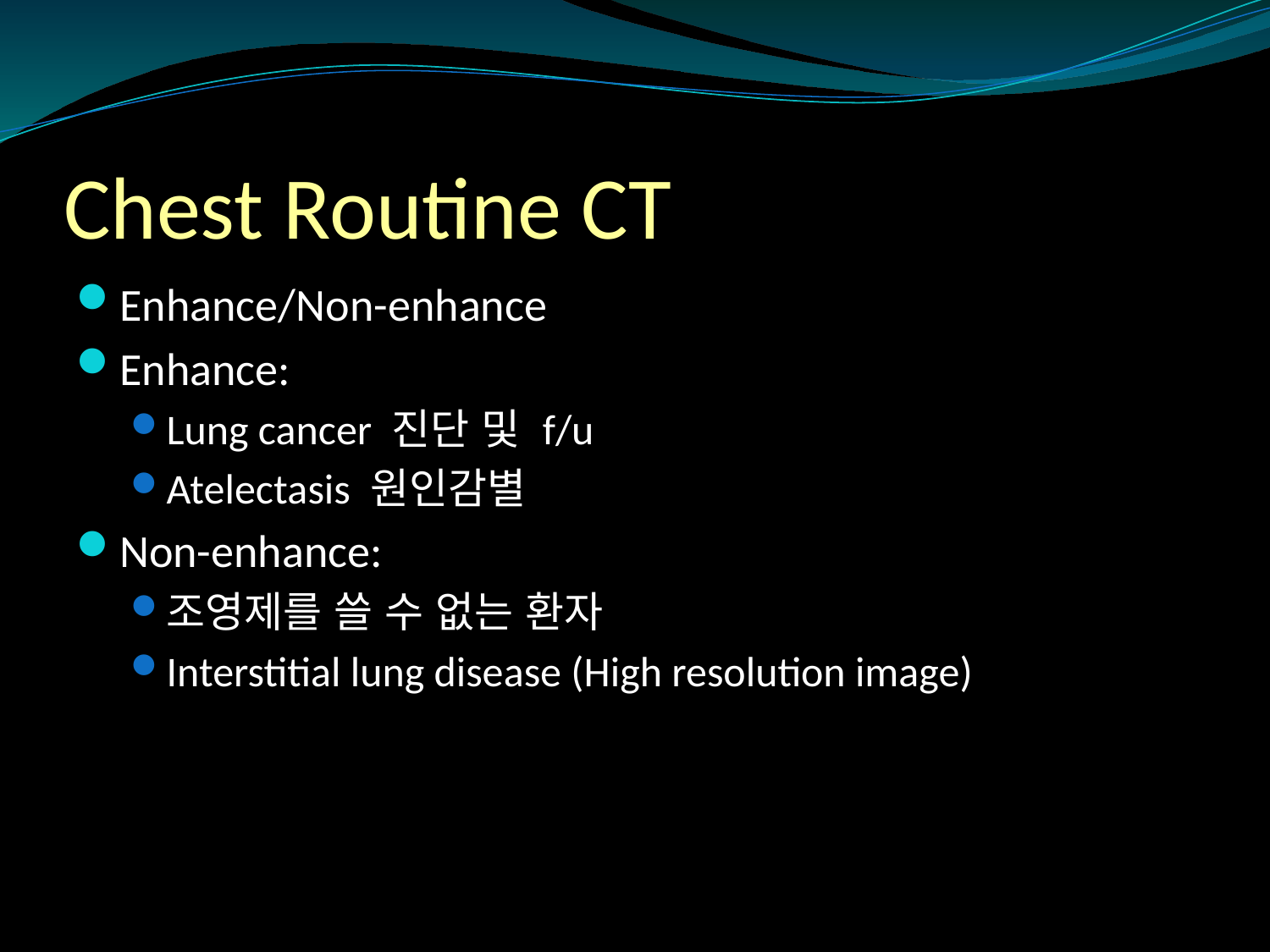

# Chest Routine CT
Enhance/Non-enhance
Enhance:
Lung cancer 진단 및 f/u
Atelectasis 원인감별
Non-enhance:
조영제를 쓸 수 없는 환자
Interstitial lung disease (High resolution image)